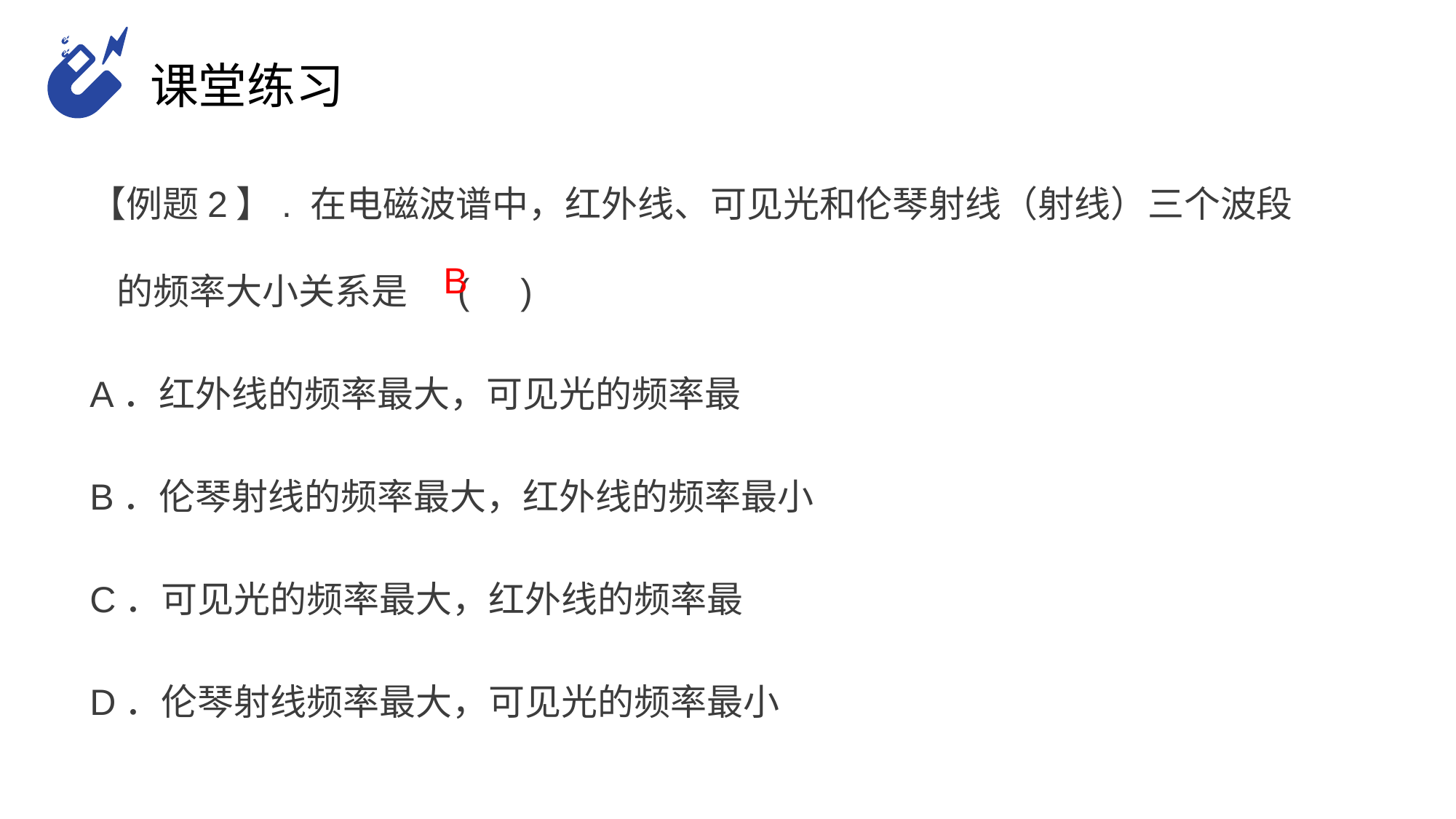

课堂练习
【例题2】. 在电磁波谱中，红外线、可见光和伦琴射线（射线）三个波段的频率大小关系是     (     )
A．红外线的频率最大，可见光的频率最
B．伦琴射线的频率最大，红外线的频率最小
C．可见光的频率最大，红外线的频率最
D．伦琴射线频率最大，可见光的频率最小
B